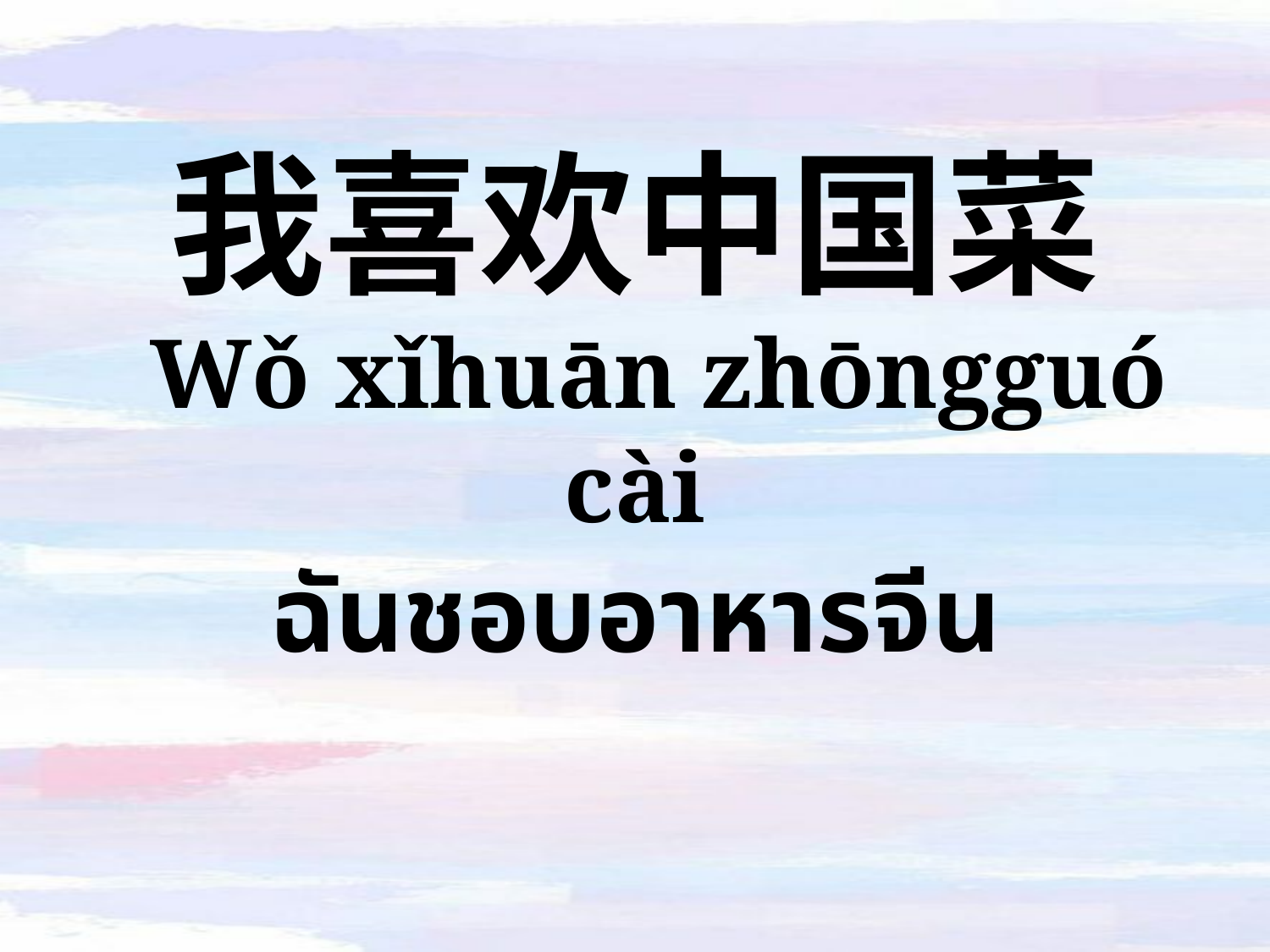

# 我喜欢中国菜 Wǒ xǐhuān zhōngguó cài
ฉันชอบอาหารจีน